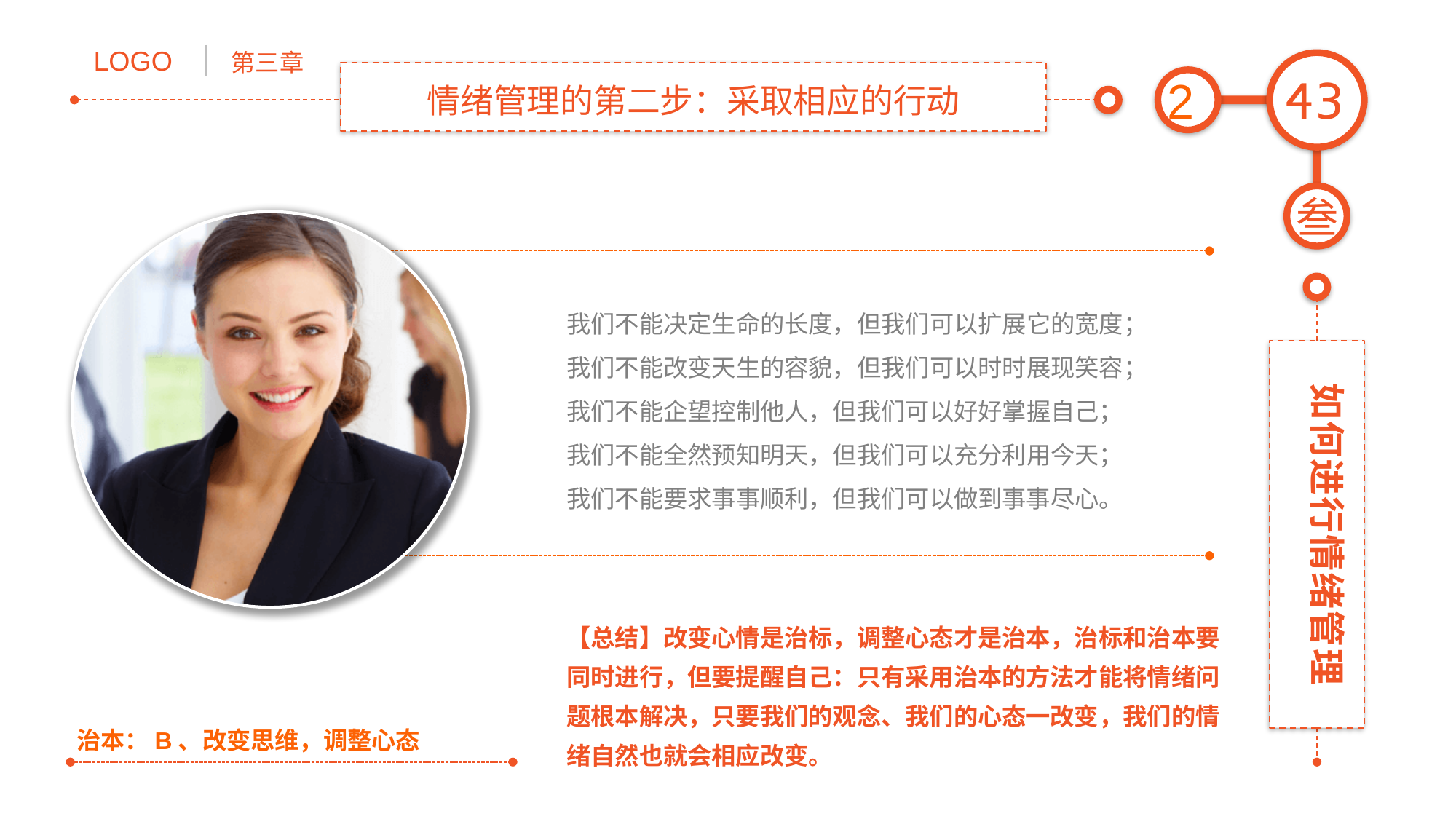

情绪管理的第二步：采取相应的行动
2

我们不能决定生命的长度，但我们可以扩展它的宽度；
我们不能改变天生的容貌，但我们可以时时展现笑容；
我们不能企望控制他人，但我们可以好好掌握自己；
我们不能全然预知明天，但我们可以充分利用今天；
我们不能要求事事顺利，但我们可以做到事事尽心。
【总结】改变心情是治标，调整心态才是治本，治标和治本要同时进行，但要提醒自己：只有采用治本的方法才能将情绪问题根本解决，只要我们的观念、我们的心态一改变，我们的情绪自然也就会相应改变。
治本：B、改变思维，调整心态